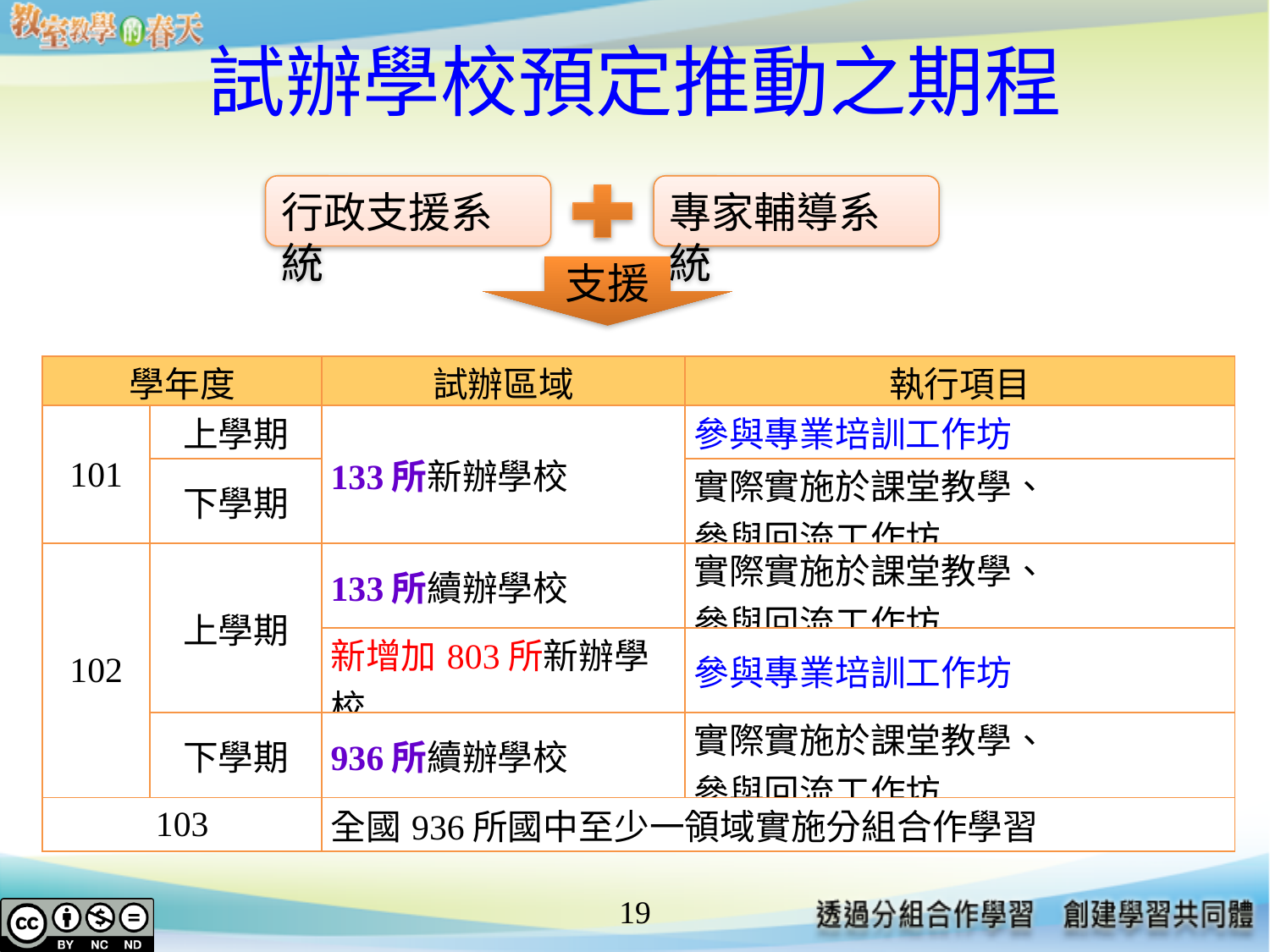

# 試辦學校預定推動之期程
行政支援系統

專家輔導系統
支援
| 學年度 |  | 試辦區域 | 執行項目 |
| --- | --- | --- | --- |
| 101 | 上學期 | 133所新辦學校 | 參與專業培訓工作坊 |
|  | 下學期 |  | 實際實施於課堂教學、 參與回流工作坊 |
| 102 | 上學期 | 133所續辦學校 | 實際實施於課堂教學、 參與回流工作坊 |
|  |  | 新增加803所新辦學校 | 參與專業培訓工作坊 |
|  | 下學期 | 936所續辦學校 | 實際實施於課堂教學、 參與回流工作坊 |
| 103 |  | 全國936所國中至少一領域實施分組合作學習 |  |
19